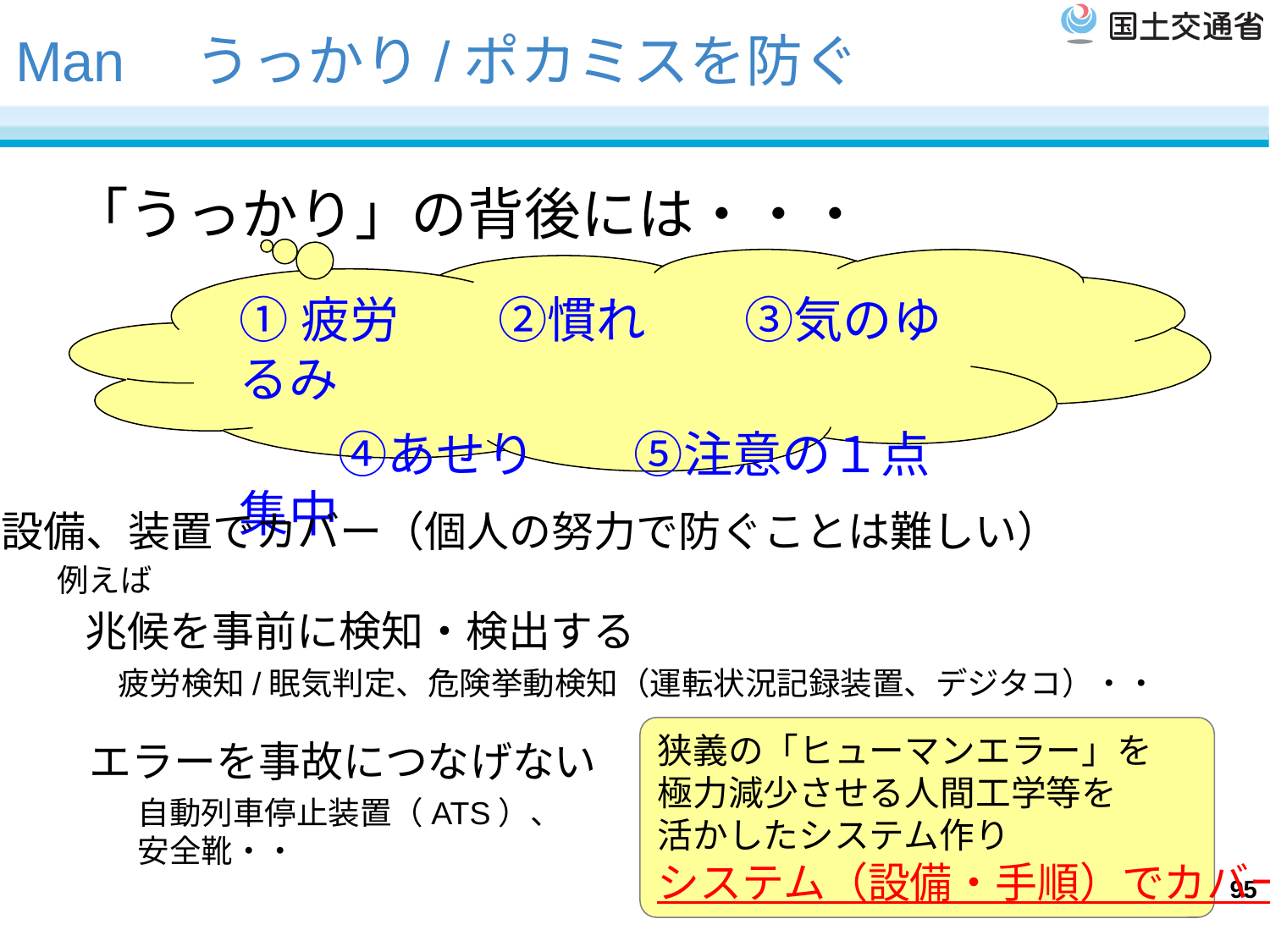

# Man　うっかり/ポカミスを防ぐ
「うっかり」の背後には・・・
①疲労　　②慣れ　　③気のゆるみ

　　④あせり　　⑤注意の１点集中
設備、装置でカバー（個人の努力で防ぐことは難しい）
例えば
兆候を事前に検知・検出する
疲労検知/眠気判定、危険挙動検知（運転状況記録装置、デジタコ）・・
狭義の「ヒューマンエラー」を
極力減少させる人間工学等を
活かしたシステム作り
システム（設備・手順）でカバー
エラーを事故につなげない
自動列車停止装置（ATS）、
安全靴・・
95